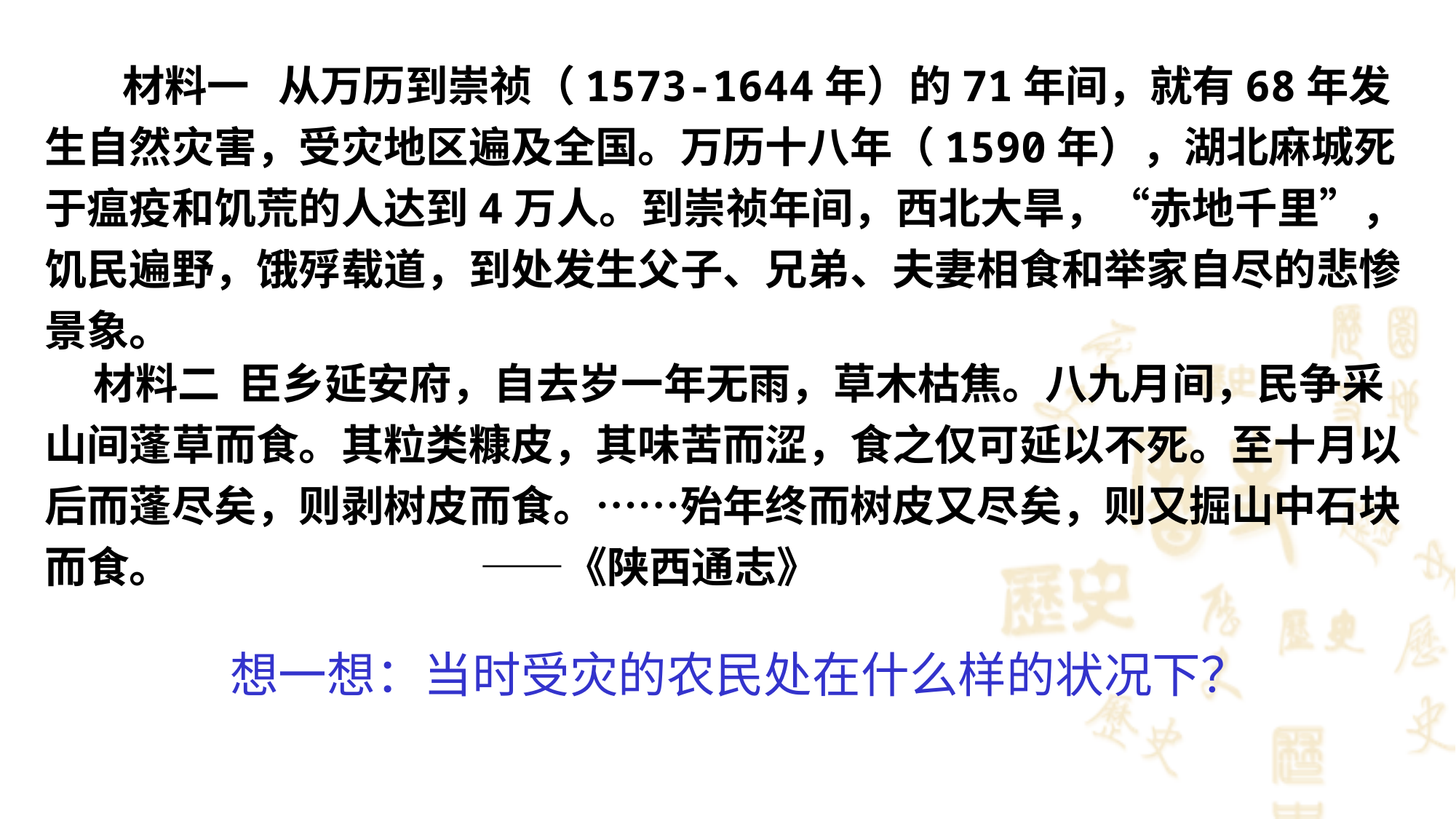

材料一   从万历到崇祯（1573-1644年）的71年间，就有68年发生自然灾害，受灾地区遍及全国。万历十八年（1590年），湖北麻城死于瘟疫和饥荒的人达到4万人。到崇祯年间，西北大旱，“赤地千里”，饥民遍野，饿殍载道，到处发生父子、兄弟、夫妻相食和举家自尽的悲惨景象。
    材料二  臣乡延安府，自去岁一年无雨，草木枯焦。八九月间，民争采山间蓬草而食。其粒类糠皮，其味苦而涩，食之仅可延以不死。至十月以后而蓬尽矣，则剥树皮而食。……殆年终而树皮又尽矣，则又掘山中石块而食。                                ——《陕西通志》
 想一想：当时受灾的农民处在什么样的状况下？